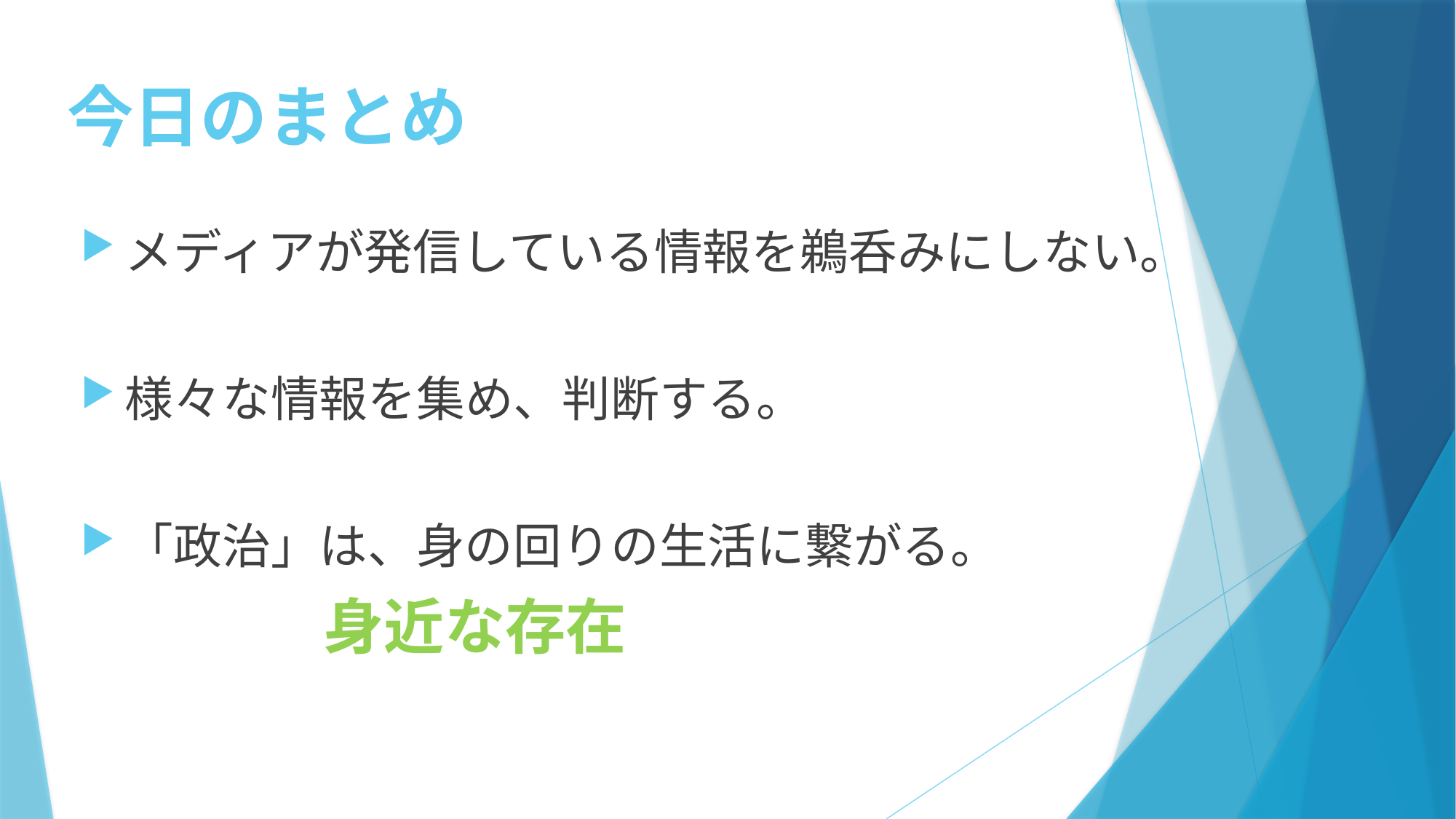

# 今日のまとめ
メディアが発信している情報を鵜呑みにしない。

様々な情報を集め、判断する。

「政治」は、身の回りの生活に繋がる。
　　　　　身近な存在